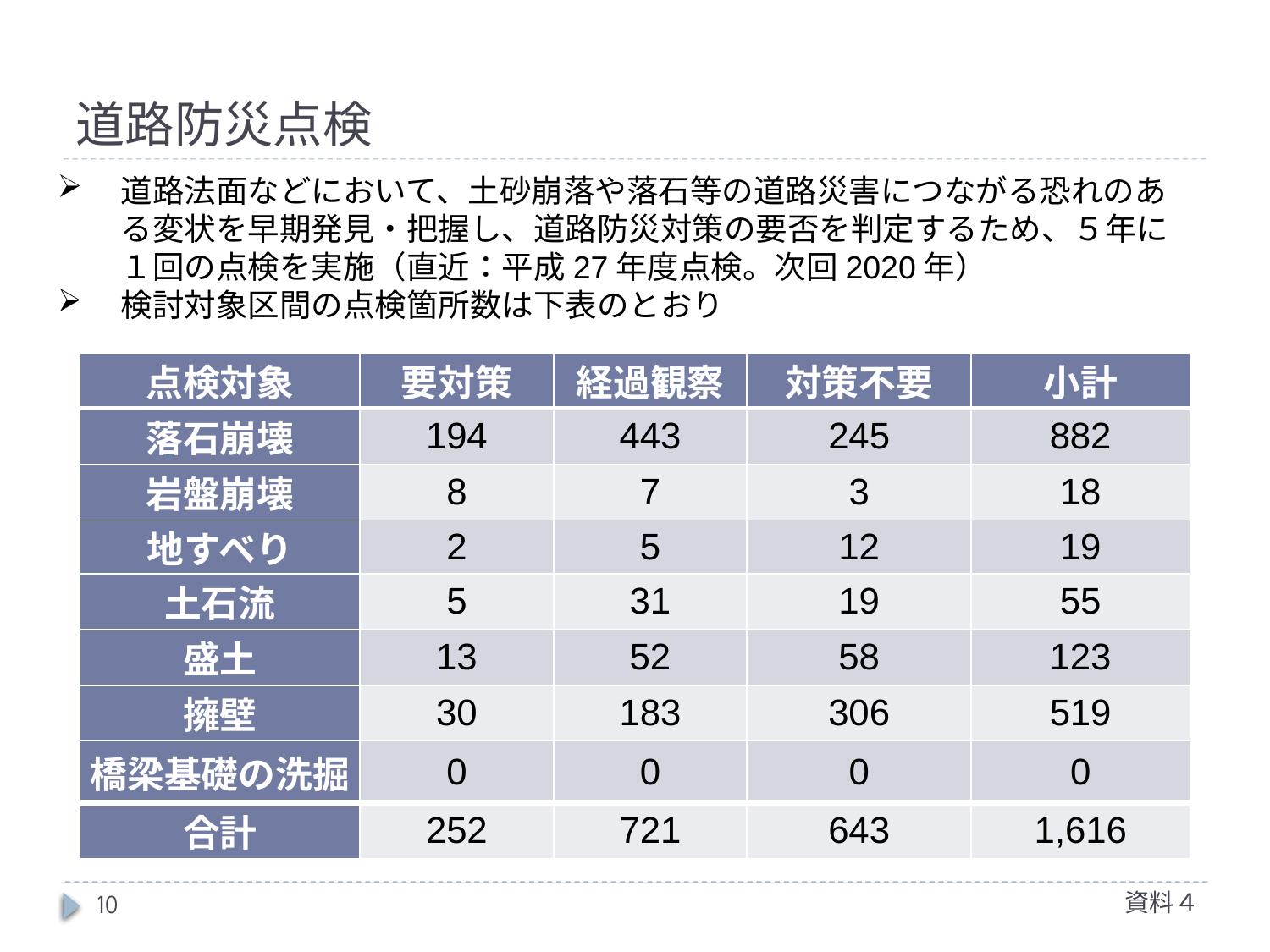

道路防災点検
道路法面などにおいて、土砂崩落や落石等の道路災害につながる恐れのある変状を早期発見・把握し、道路防災対策の要否を判定するため、５年に１回の点検を実施（直近：平成27年度点検。次回2020年）
検討対象区間の点検箇所数は下表のとおり
| 点検対象 | 要対策 | 経過観察 | 対策不要 | 小計 |
| --- | --- | --- | --- | --- |
| 落石崩壊 | 194 | 443 | 245 | 882 |
| 岩盤崩壊 | 8 | 7 | 3 | 18 |
| 地すべり | 2 | 5 | 12 | 19 |
| 土石流 | 5 | 31 | 19 | 55 |
| 盛土 | 13 | 52 | 58 | 123 |
| 擁壁 | 30 | 183 | 306 | 519 |
| 橋梁基礎の洗掘 | 0 | 0 | 0 | 0 |
| 合計 | 252 | 721 | 643 | 1,616 |
資料４
10